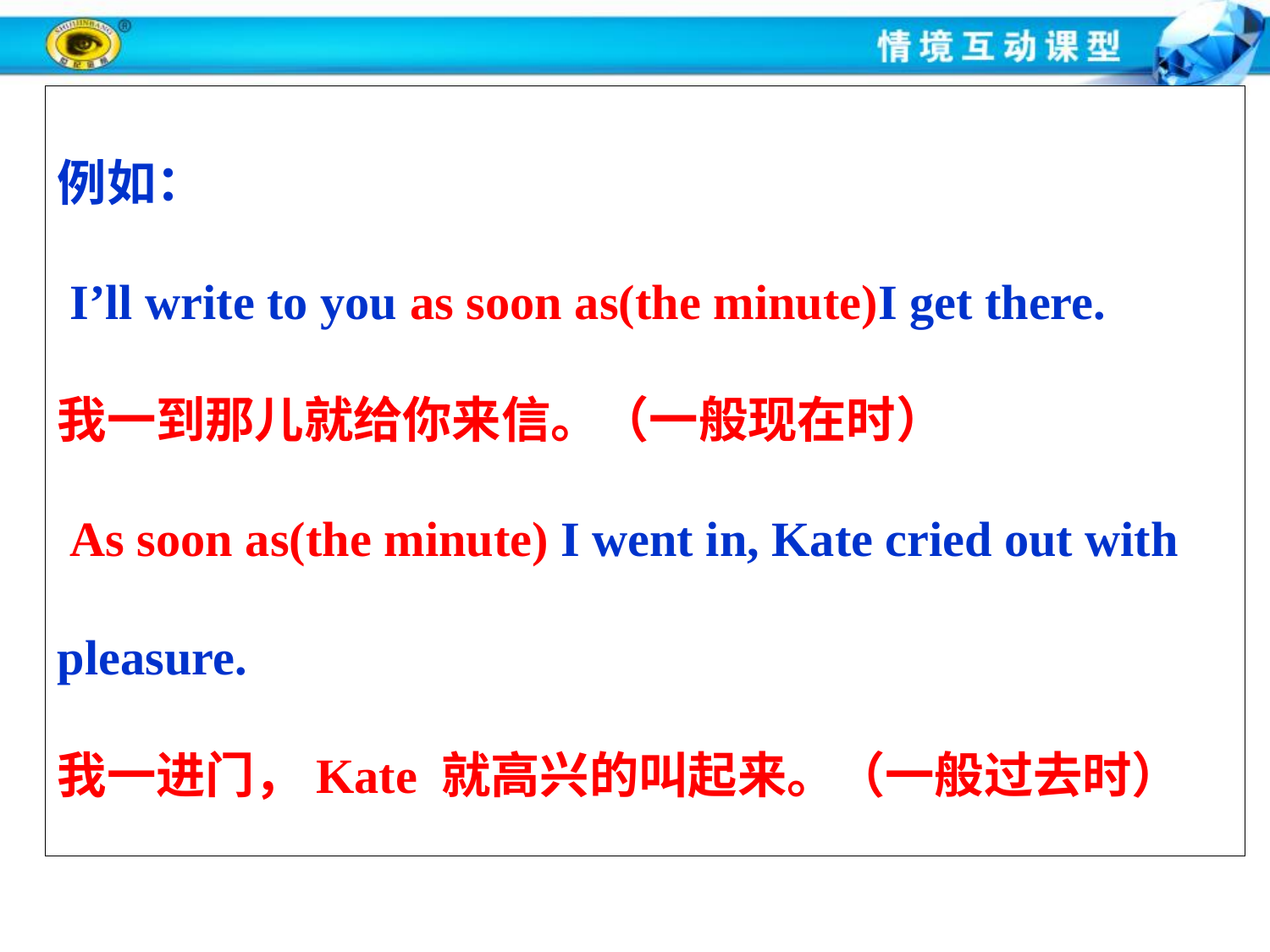

例如：
 I’ll write to you as soon as(the minute)I get there.
我一到那儿就给你来信。（一般现在时）
 As soon as(the minute) I went in, Kate cried out with pleasure.
我一进门，Kate 就高兴的叫起来。（一般过去时）